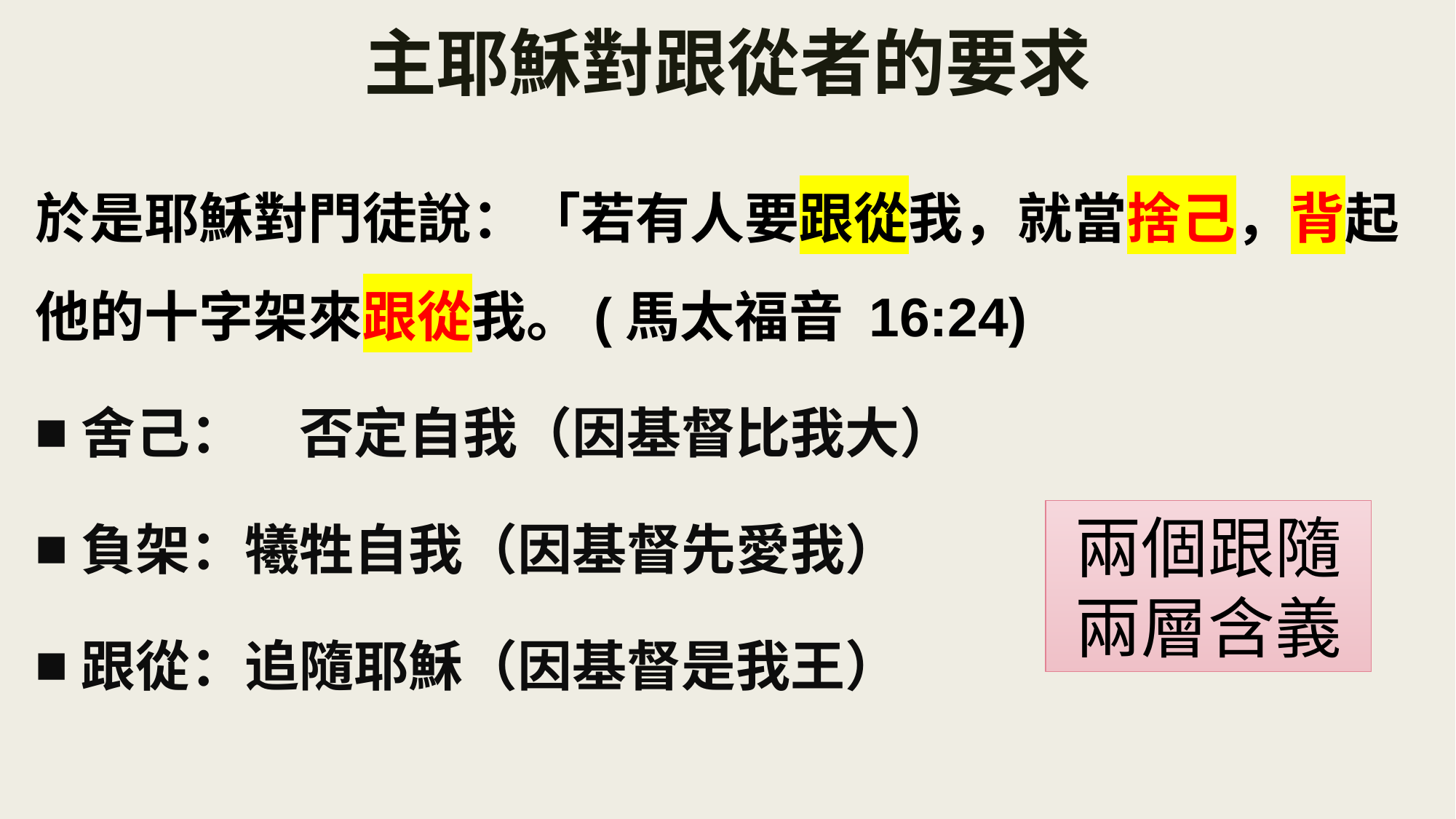

# 主耶穌對跟從者的要求
於是耶穌對門徒說：「若有人要跟從我，就當捨己，背起他的十字架來跟從我。(馬太福音 16:24)
舍己：	否定自我（因基督比我大）
負架：犧牲自我（因基督先愛我）
跟從：追隨耶穌（因基督是我王）
兩個跟隨
兩層含義